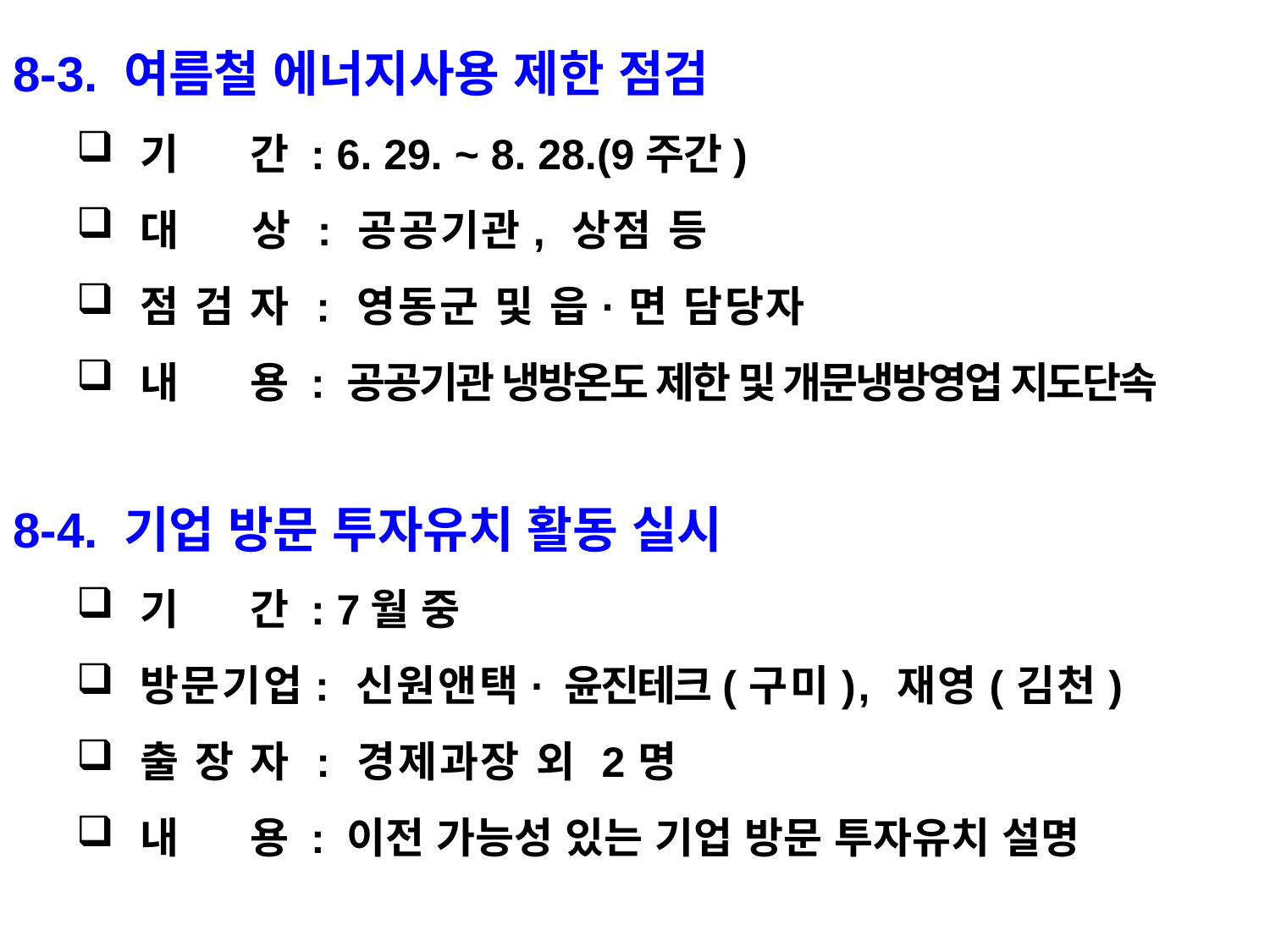

8-3. 여름철 에너지사용 제한 점검
기      간 : 6. 29. ~ 8. 28.(9주간)
대     상 : 공공기관, 상점 등
점 검 자 : 영동군 및 읍·면 담당자
내      용 : 공공기관 냉방온도 제한 및 개문냉방영업 지도단속

8-4. 기업 방문 투자유치 활동 실시
기      간 : 7월 중
방문기업: 신원앤택· 윤진테크(구미), 재영(김천)
출 장 자 : 경제과장 외 2명
내      용 : 이전 가능성 있는 기업 방문 투자유치 설명